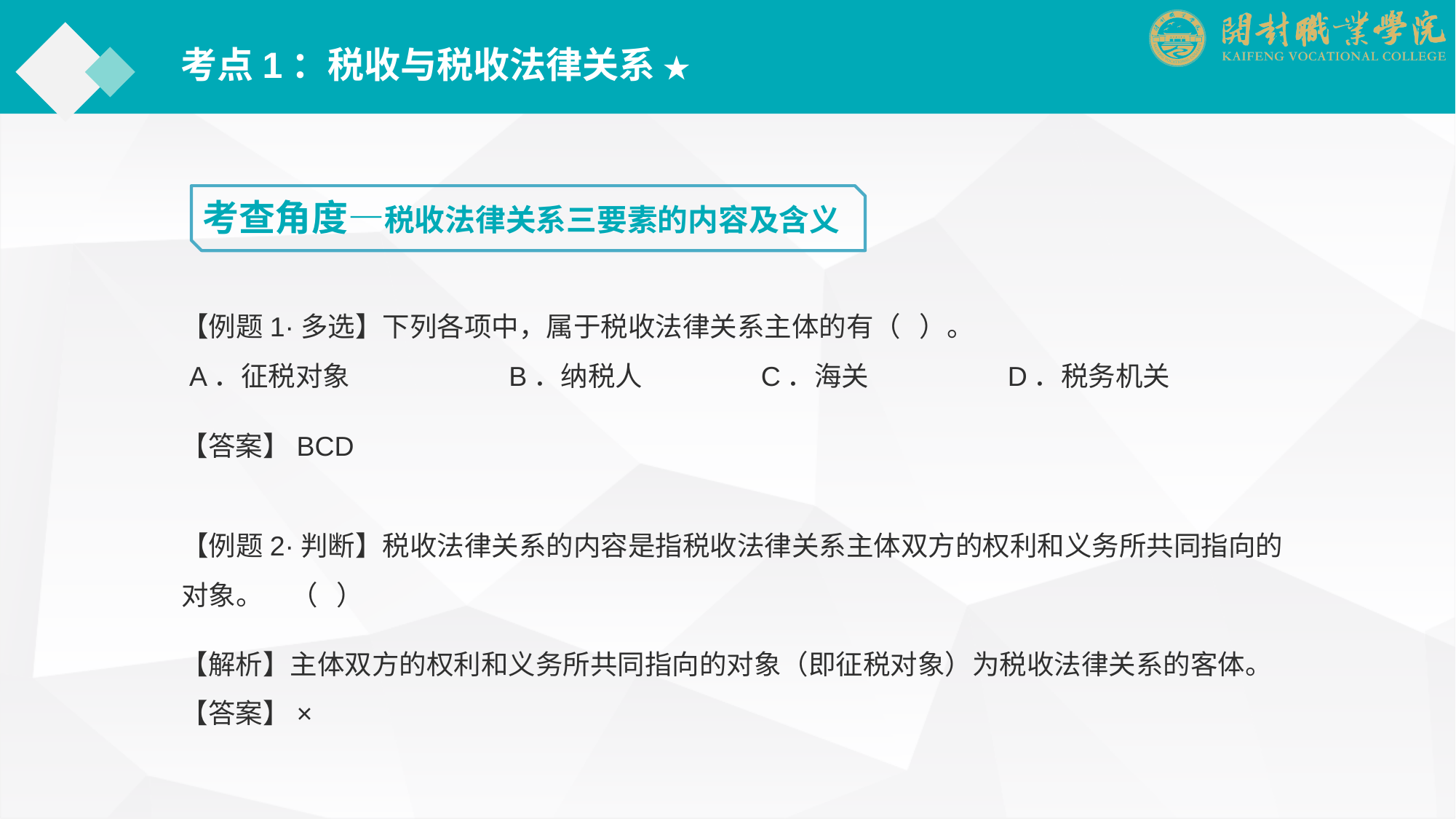

考点1：税收与税收法律关系 ★

考查角度—税收法律关系三要素的内容及含义
【例题1·多选】下列各项中，属于税收法律关系主体的有（   ）。
 A．征税对象		B．纳税人	　C．海关	         D．税务机关
【答案】BCD
【例题2·判断】税收法律关系的内容是指税收法律关系主体双方的权利和义务所共同指向的对象。	（   ）
【解析】主体双方的权利和义务所共同指向的对象（即征税对象）为税收法律关系的客体。
【答案】×